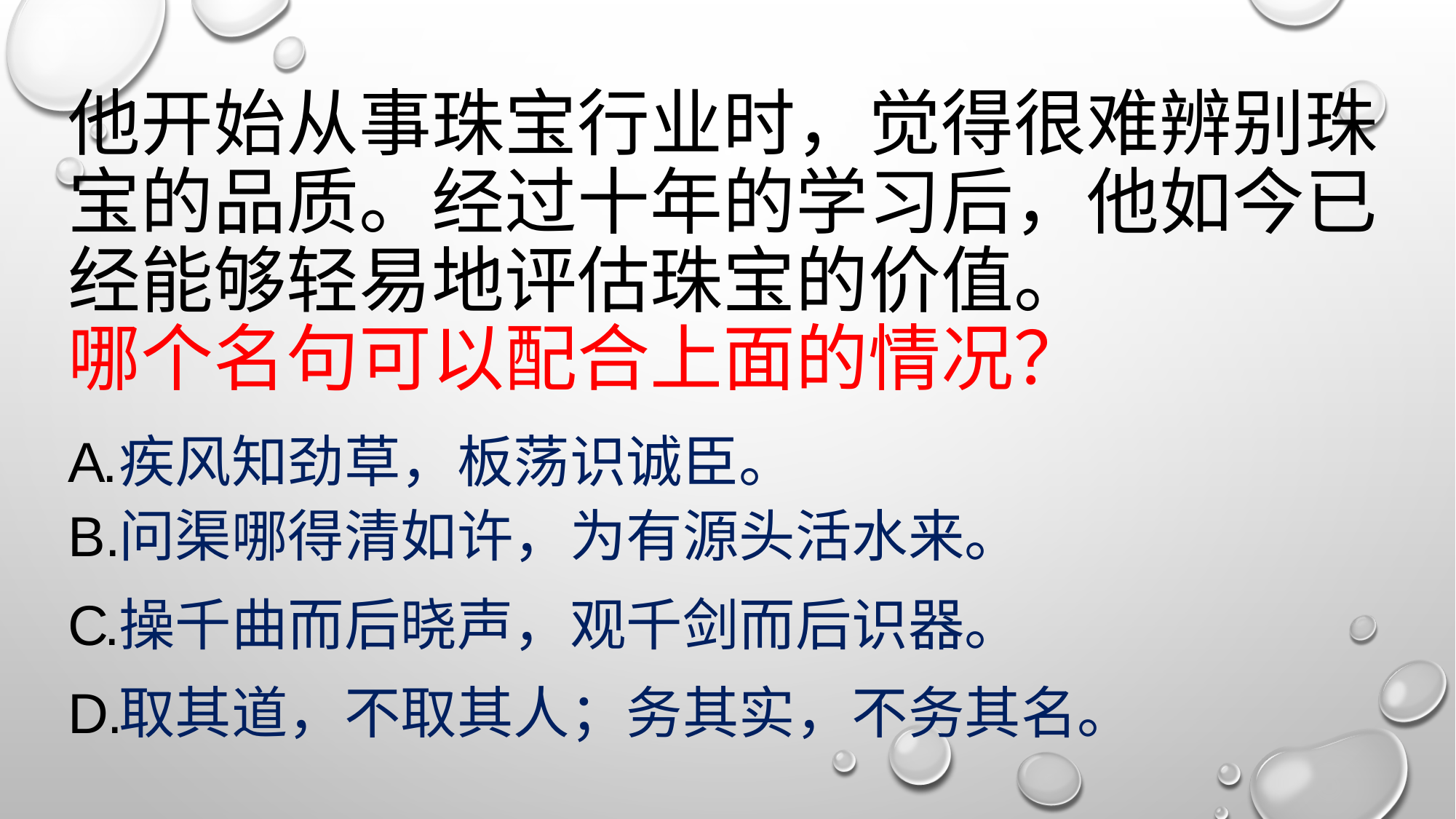

# 他开始从事珠宝行业时，觉得很难辨别珠宝的品质。经过十年的学习后，他如今已经能够轻易地评估珠宝的价值。 哪个名句可以配合上面的情况？
疾风知劲草，板荡识诚臣。
问渠哪得清如许，为有源头活水来。
操千曲而后晓声，观千剑而后识器。
取其道，不取其人；务其实，不务其名。